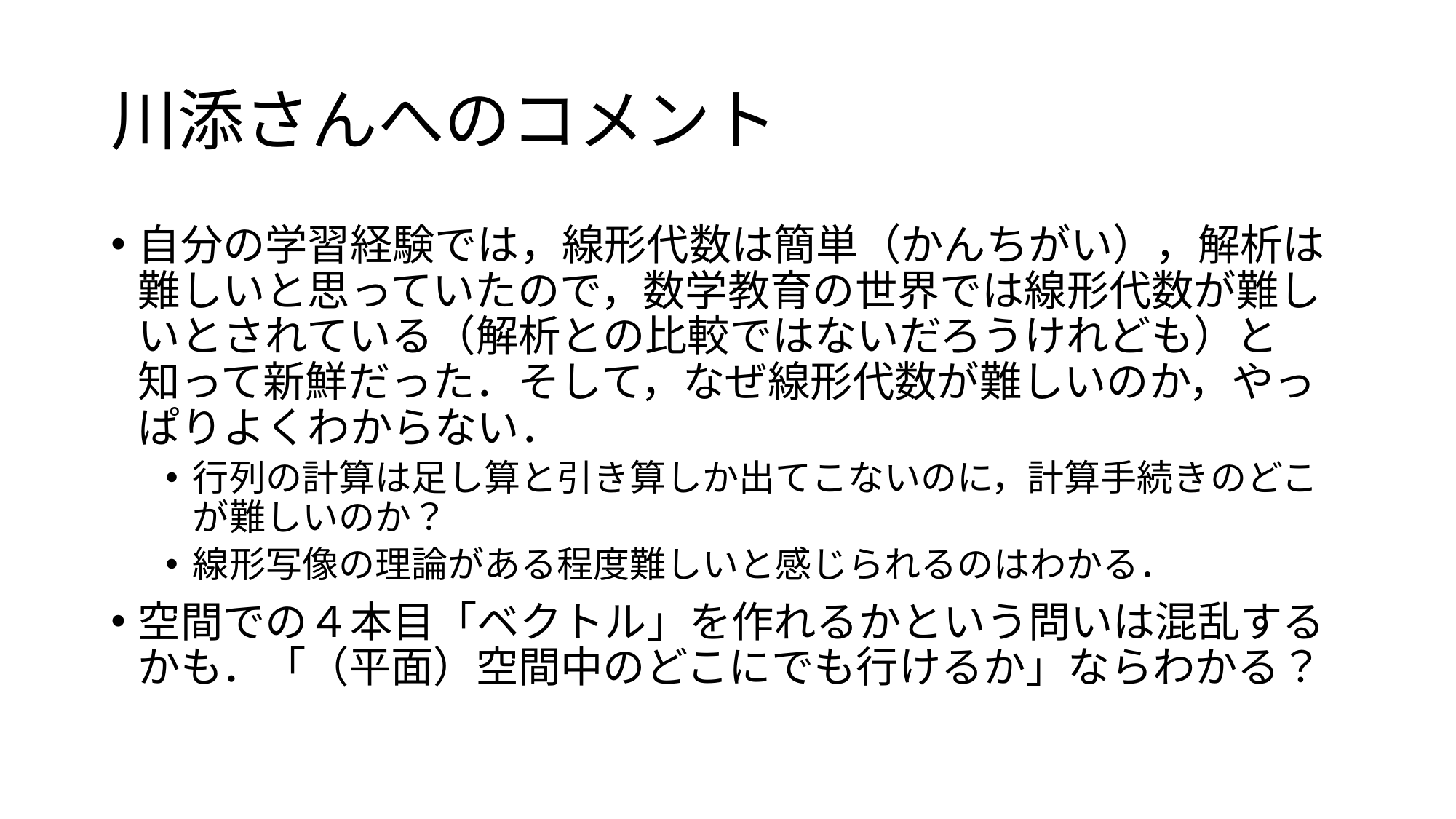

# 川添さんへのコメント
自分の学習経験では，線形代数は簡単（かんちがい），解析は難しいと思っていたので，数学教育の世界では線形代数が難しいとされている（解析との比較ではないだろうけれども）と知って新鮮だった．そして，なぜ線形代数が難しいのか，やっぱりよくわからない．
行列の計算は足し算と引き算しか出てこないのに，計算手続きのどこが難しいのか？
線形写像の理論がある程度難しいと感じられるのはわかる．
空間での４本目「ベクトル」を作れるかという問いは混乱するかも．「（平面）空間中のどこにでも行けるか」ならわかる？